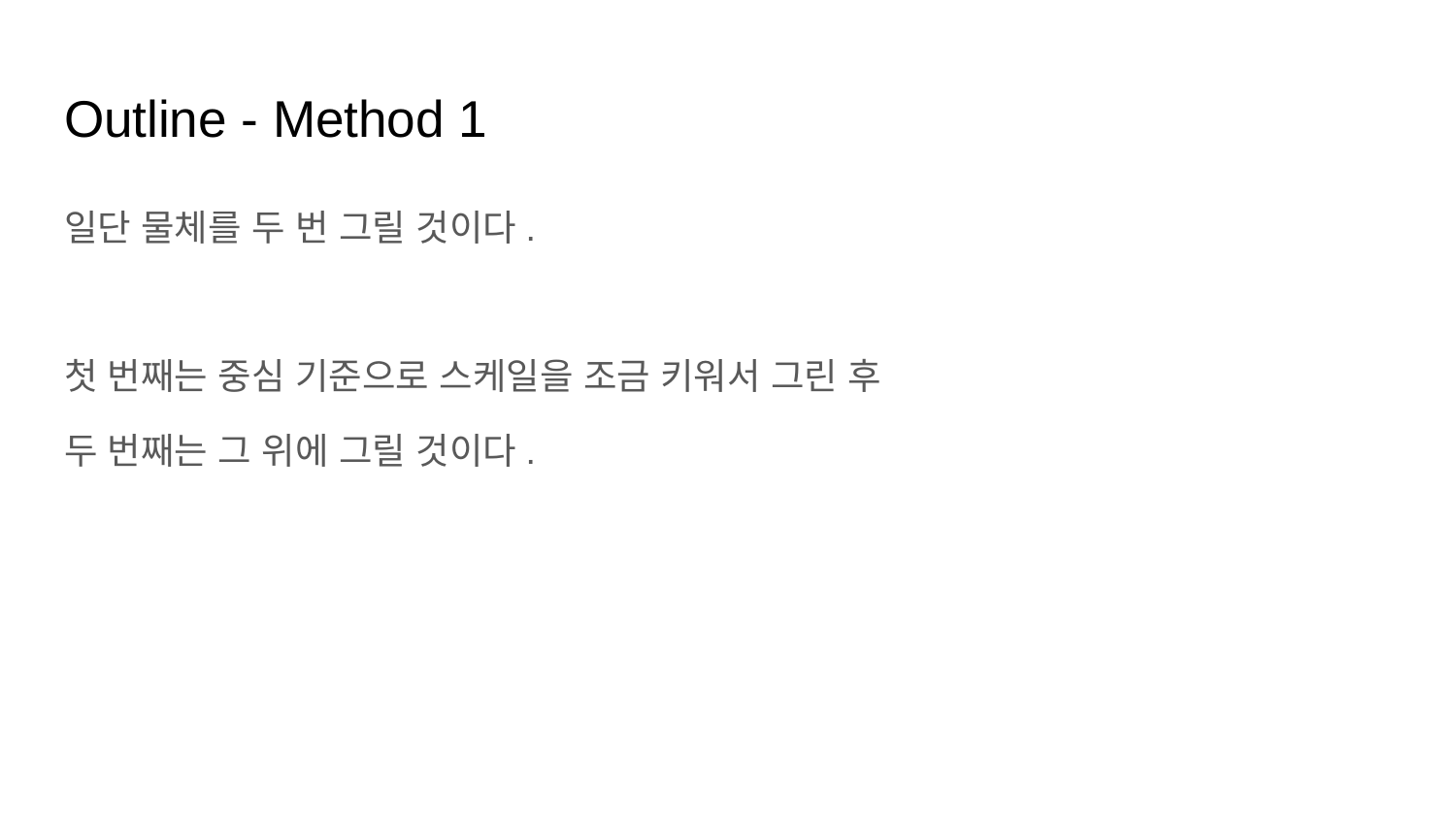

# Outline - Method 1
일단 물체를 두 번 그릴 것이다.

첫 번째는 중심 기준으로 스케일을 조금 키워서 그린 후
두 번째는 그 위에 그릴 것이다.